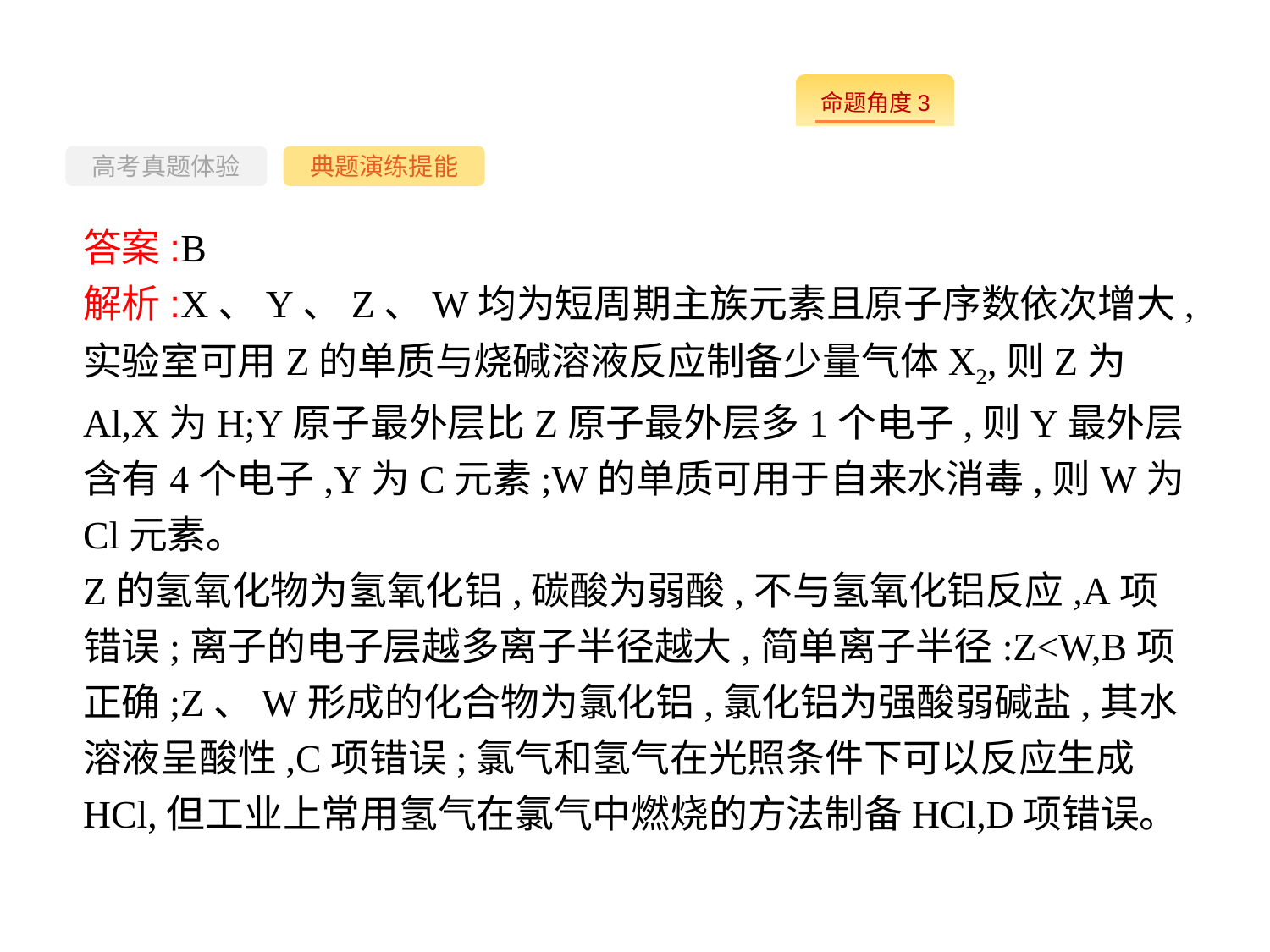

-88-
高考真题体验
典题演练提能
答案:B
解析:X、Y、Z、W均为短周期主族元素且原子序数依次增大,实验室可用Z的单质与烧碱溶液反应制备少量气体X2,则Z为Al,X为H;Y原子最外层比Z原子最外层多1个电子,则Y最外层含有4个电子,Y为C元素;W的单质可用于自来水消毒,则W为Cl元素。
Z的氢氧化物为氢氧化铝,碳酸为弱酸,不与氢氧化铝反应,A项错误;离子的电子层越多离子半径越大,简单离子半径:Z<W,B项正确;Z、W形成的化合物为氯化铝,氯化铝为强酸弱碱盐,其水溶液呈酸性,C项错误;氯气和氢气在光照条件下可以反应生成HCl,但工业上常用氢气在氯气中燃烧的方法制备HCl,D项错误。